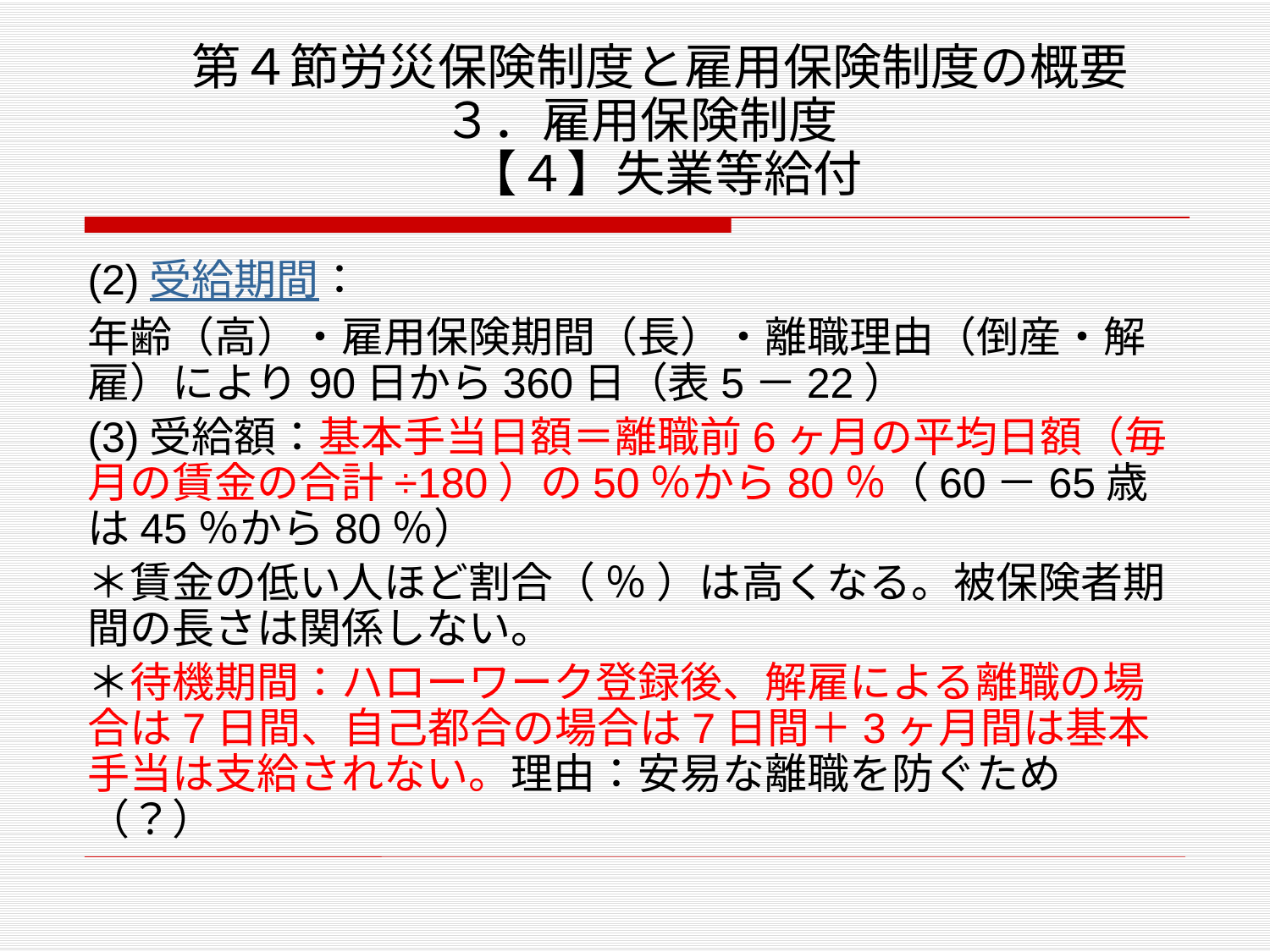

# 第４節労災保険制度と雇用保険制度の概要 ３．雇用保険制度　 【４】失業等給付
(2)受給期間：
年齢（高）・雇用保険期間（長）・離職理由（倒産・解雇）により90日から360日（表5－22）
(3)受給額：基本手当日額＝離職前6ヶ月の平均日額（毎月の賃金の合計÷180）の50％から80％（60－65歳は45％から80％）
＊賃金の低い人ほど割合（ ％ ）は高くなる。被保険者期間の長さは関係しない。
＊待機期間：ハローワーク登録後、解雇による離職の場合は7日間、自己都合の場合は7日間＋3ヶ月間は基本手当は支給されない。理由：安易な離職を防ぐため（？）